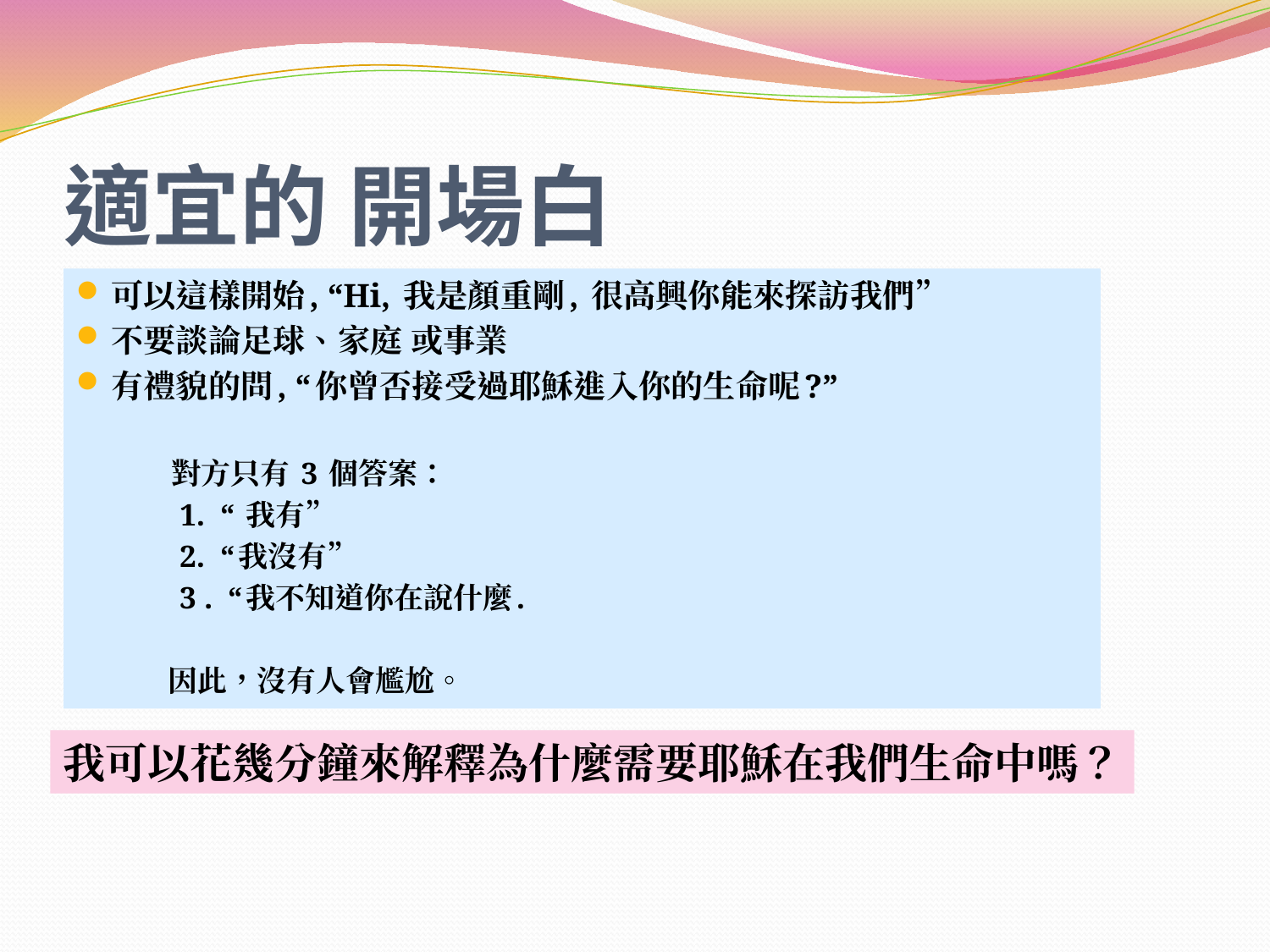

# 適宜的 開場白
可以這樣開始, “Hi, 我是顏重剛, 很高興你能來探訪我們”
不要談論足球、家庭 或事業
有禮貌的問, “你曾否接受過耶穌進入你的生命呢?”

  對方只有 3 個答案：
   1.  “ 我有”
   2.  “我沒有”
   3 .  “我不知道你在說什麼.

 因此，沒有人會尷尬。
我可以花幾分鐘來解釋為什麼需要耶穌在我們生命中嗎？